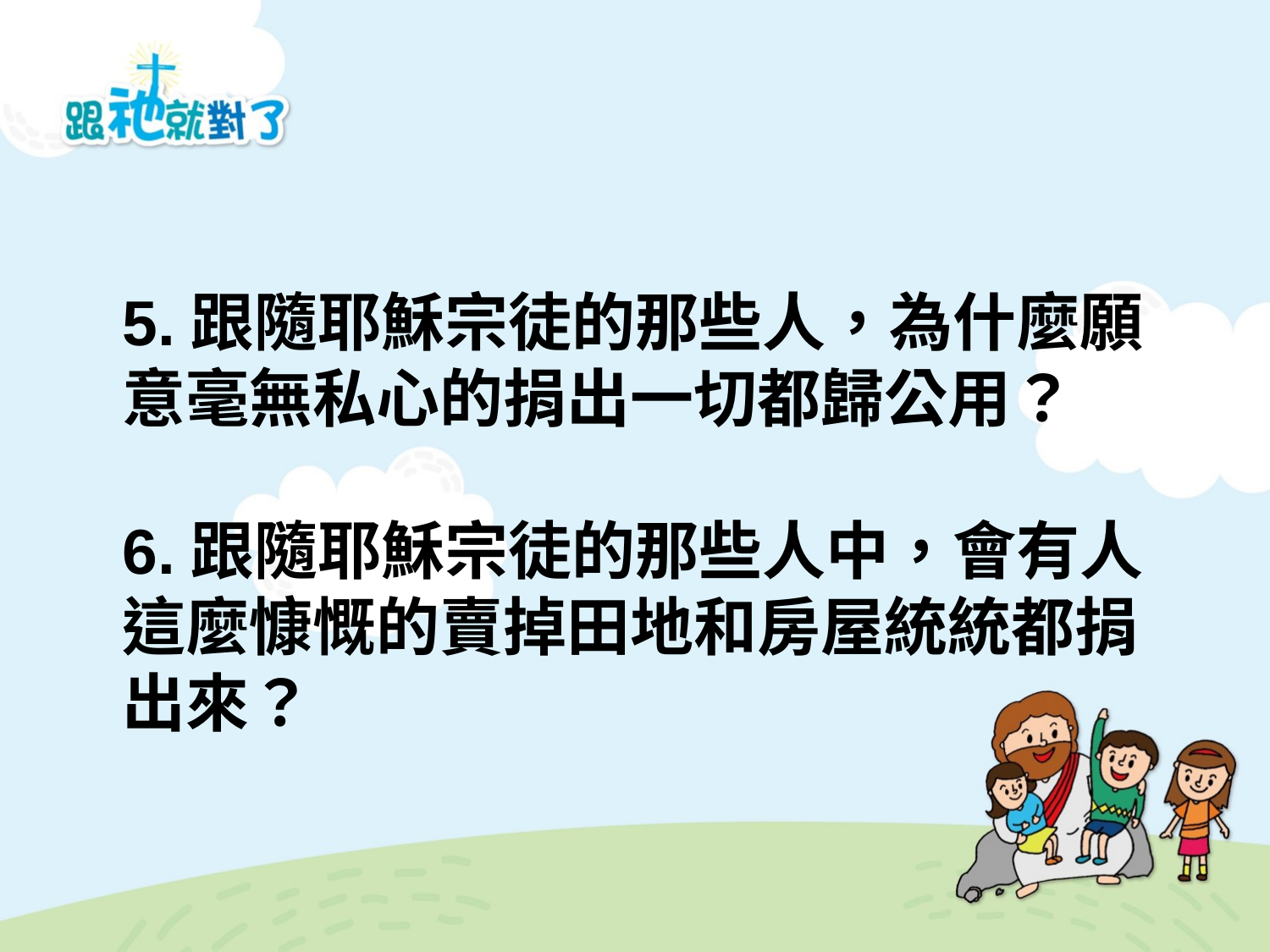

5.跟隨耶穌宗徒的那些人，為什麼願意毫無私心的捐出一切都歸公用？

6.跟隨耶穌宗徒的那些人中，會有人這麼慷慨的賣掉田地和房屋統統都捐出來？